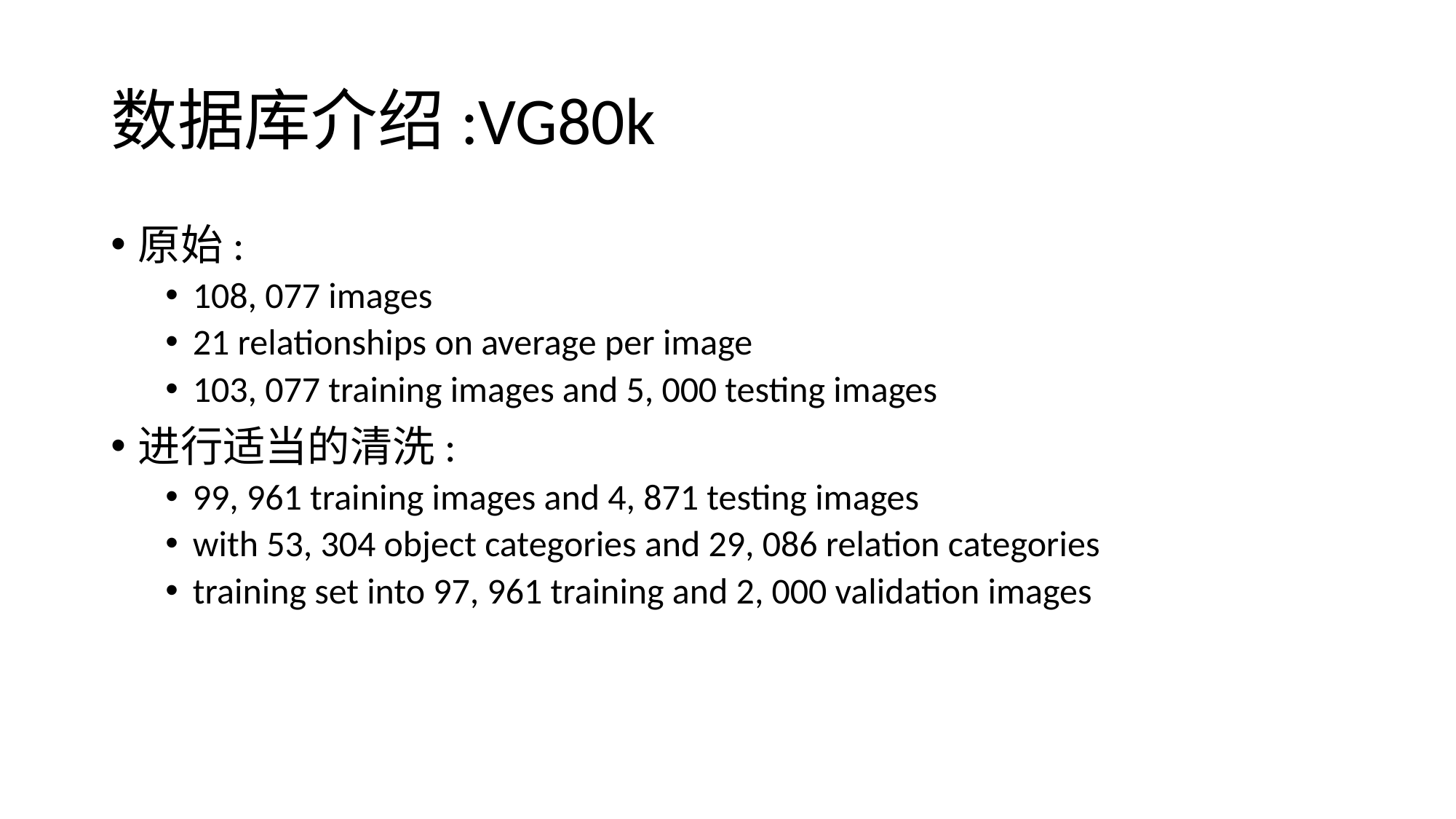

# 数据库介绍:VG80k
原始:
108, 077 images
21 relationships on average per image
103, 077 training images and 5, 000 testing images
进行适当的清洗:
99, 961 training images and 4, 871 testing images
with 53, 304 object categories and 29, 086 relation categories
training set into 97, 961 training and 2, 000 validation images